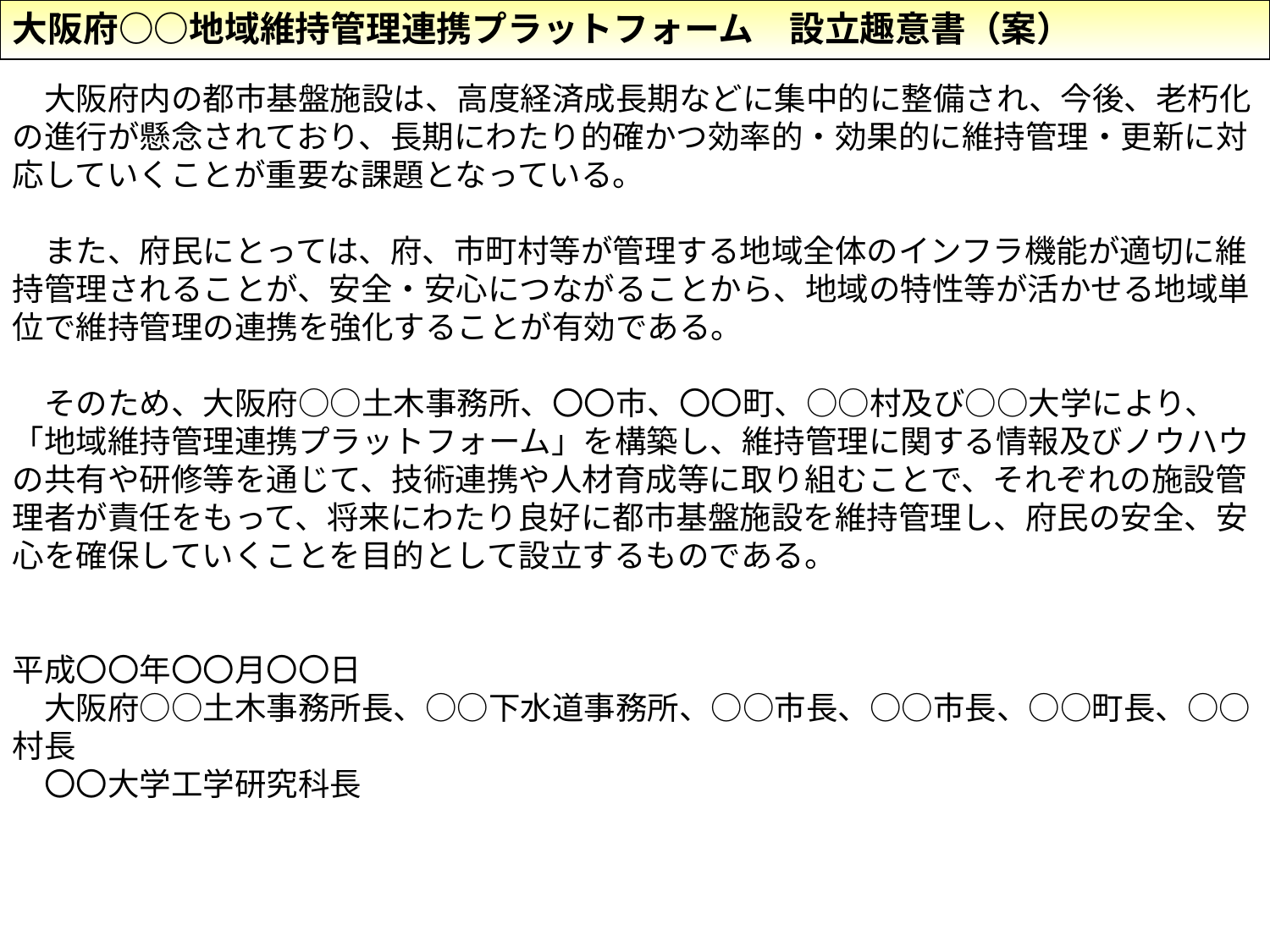

大阪府○○地域維持管理連携プラットフォーム　設立趣意書（案）
　大阪府内の都市基盤施設は、高度経済成長期などに集中的に整備され、今後、老朽化の進行が懸念されており、長期にわたり的確かつ効率的・効果的に維持管理・更新に対応していくことが重要な課題となっている。

　また、府民にとっては、府、市町村等が管理する地域全体のインフラ機能が適切に維持管理されることが、安全・安心につながることから、地域の特性等が活かせる地域単位で維持管理の連携を強化することが有効である。

　そのため、大阪府○○土木事務所、〇〇市、〇〇町、○○村及び○○大学により、「地域維持管理連携プラットフォーム」を構築し、維持管理に関する情報及びノウハウの共有や研修等を通じて、技術連携や人材育成等に取り組むことで、それぞれの施設管理者が責任をもって、将来にわたり良好に都市基盤施設を維持管理し、府民の安全、安心を確保していくことを目的として設立するものである。

平成〇〇年〇〇月〇〇日
　大阪府○○土木事務所長、○○下水道事務所、○○市長、○○市長、○○町長、○○村長
　〇〇大学工学研究科長